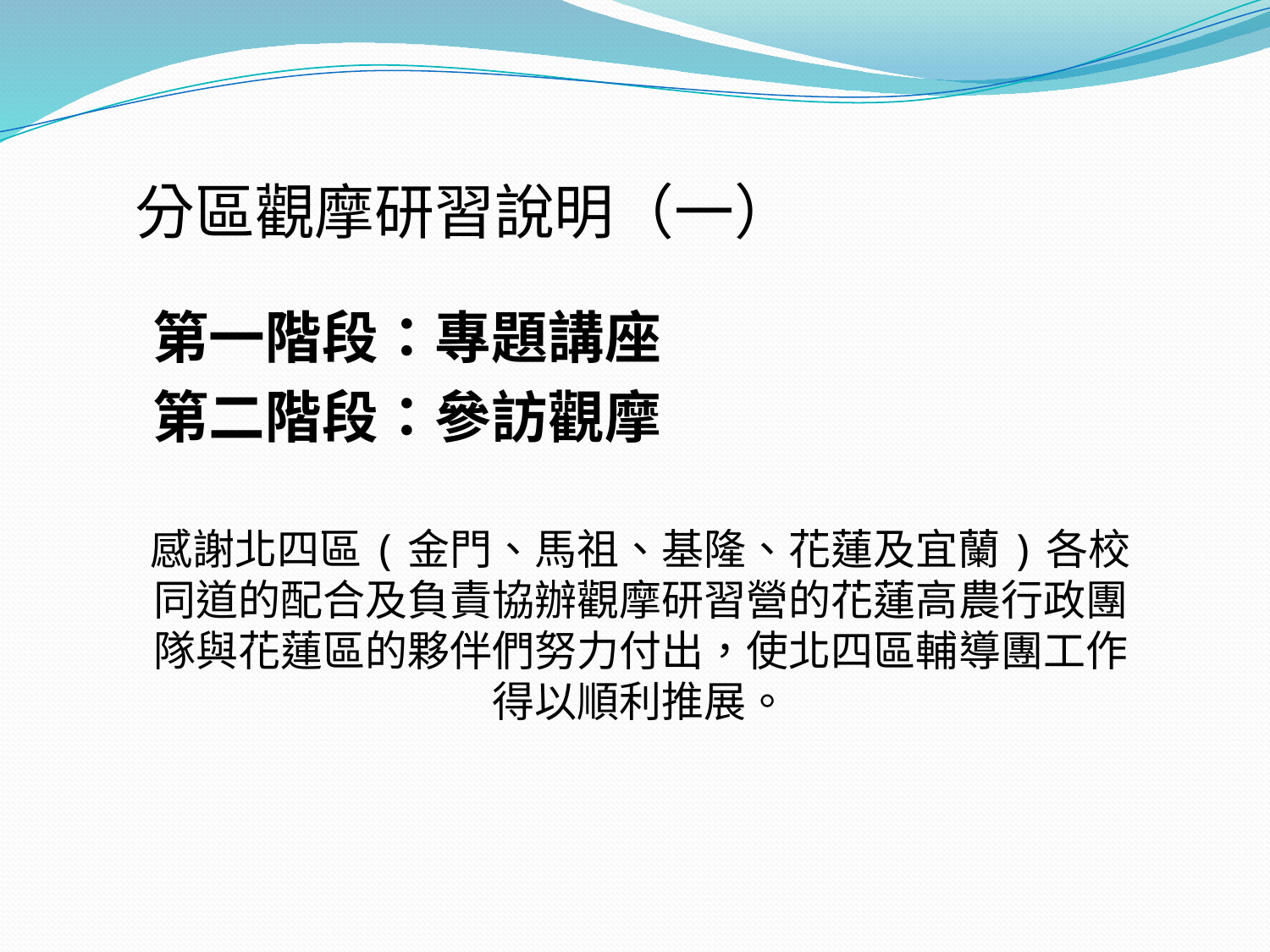

# 分區觀摩研習說明（一）
第一階段：專題講座
第二階段：參訪觀摩
感謝北四區(金門、馬祖、基隆、花蓮及宜蘭)各校同道的配合及負責協辦觀摩研習營的花蓮高農行政團隊與花蓮區的夥伴們努力付出，使北四區輔導團工作得以順利推展。